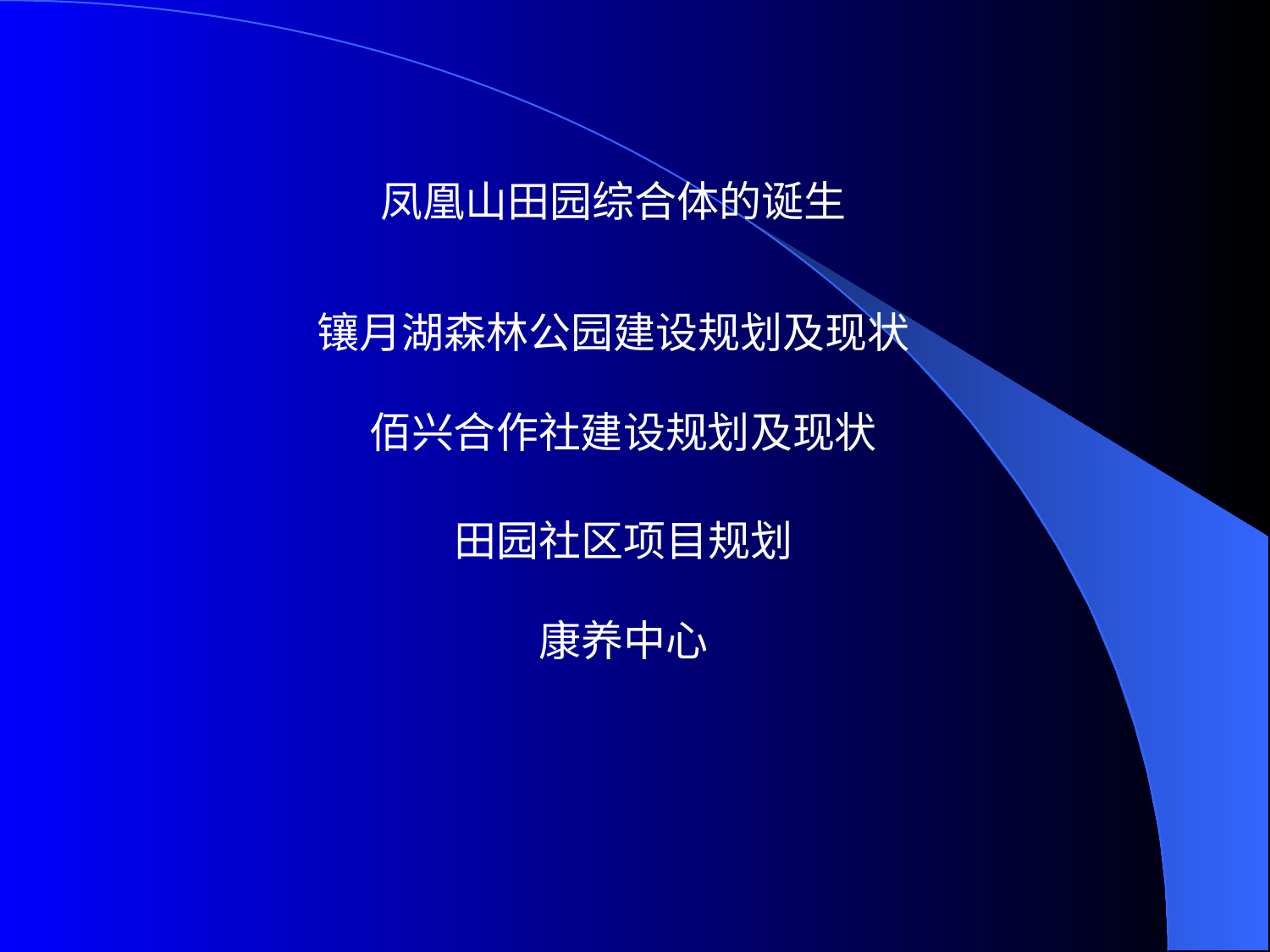

凤凰山田园综合体的诞生
镶月湖森林公园建设规划及现状
佰兴合作社建设规划及现状
田园社区项目规划
康养中心